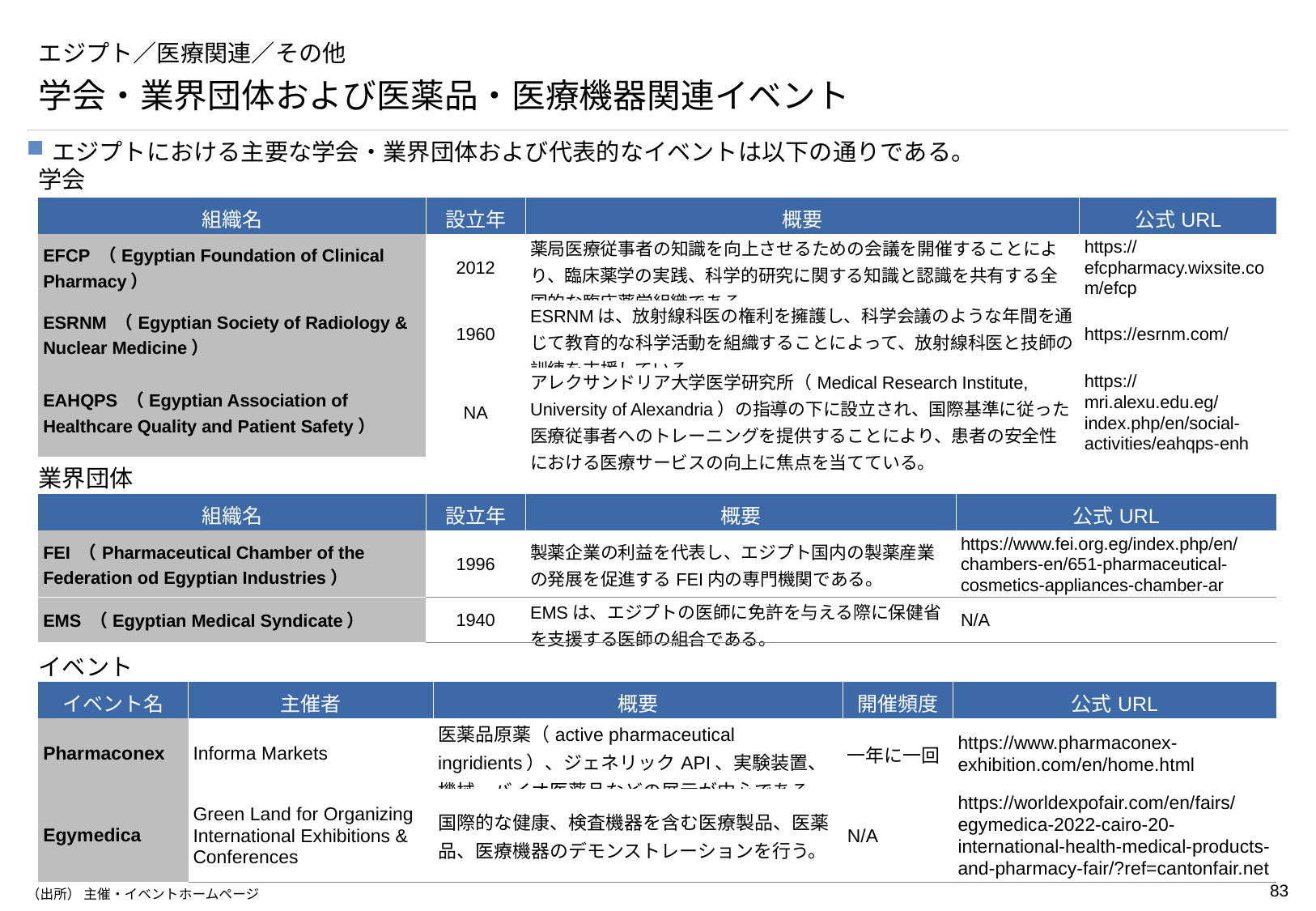

# エジプト／医療関連／その他
学会・業界団体および医薬品・医療機器関連イベント
エジプトにおける主要な学会・業界団体および代表的なイベントは以下の通りである。
学会
| 組織名 | 設立年 | 概要 | 公式URL |
| --- | --- | --- | --- |
| EFCP （Egyptian Foundation of Clinical Pharmacy） | 2012 | 薬局医療従事者の知識を向上させるための会議を開催することにより、臨床薬学の実践、科学的研究に関する知識と認識を共有する全国的な臨床薬学組織である。 | https://efcpharmacy.wixsite.com/efcp |
| ESRNM （Egyptian Society of Radiology & Nuclear Medicine） | 1960 | ESRNMは、放射線科医の権利を擁護し、科学会議のような年間を通じて教育的な科学活動を組織することによって、放射線科医と技師の訓練を支援している。 | https://esrnm.com/ |
| EAHQPS （Egyptian Association of Healthcare Quality and Patient Safety） | NA | アレクサンドリア大学医学研究所（Medical Research Institute, University of Alexandria）の指導の下に設立され、国際基準に従った医療従事者へのトレーニングを提供することにより、患者の安全性における医療サービスの向上に焦点を当てている。 | https://mri.alexu.edu.eg/index.php/en/social-activities/eahqps-enh |
業界団体
| 組織名 | 設立年 | 概要 | 公式URL |
| --- | --- | --- | --- |
| FEI （Pharmaceutical Chamber of the Federation od Egyptian Industries） | 1996 | 製薬企業の利益を代表し、エジプト国内の製薬産業の発展を促進するFEI内の専門機関である。 | https://www.fei.org.eg/index.php/en/chambers-en/651-pharmaceutical-cosmetics-appliances-chamber-ar |
| EMS （Egyptian Medical Syndicate） | 1940 | EMSは、エジプトの医師に免許を与える際に保健省を支援する医師の組合である。 | N/A |
イベント
| イベント名 | 主催者 | 概要 | 開催頻度 | 公式URL |
| --- | --- | --- | --- | --- |
| Pharmaconex | Informa Markets | 医薬品原薬（active pharmaceutical ingridients）、ジェネリックAPI、実験装置、機械、バイオ医薬品などの展示が中心である。 | 一年に一回 | https://www.pharmaconex-exhibition.com/en/home.html |
| Egymedica | Green Land for Organizing International Exhibitions & Conferences | 国際的な健康、検査機器を含む医療製品、医薬品、医療機器のデモンストレーションを行う。 | N/A | https://worldexpofair.com/en/fairs/egymedica-2022-cairo-20-international-health-medical-products-and-pharmacy-fair/?ref=cantonfair.net |
（出所） 主催・イベントホームページ